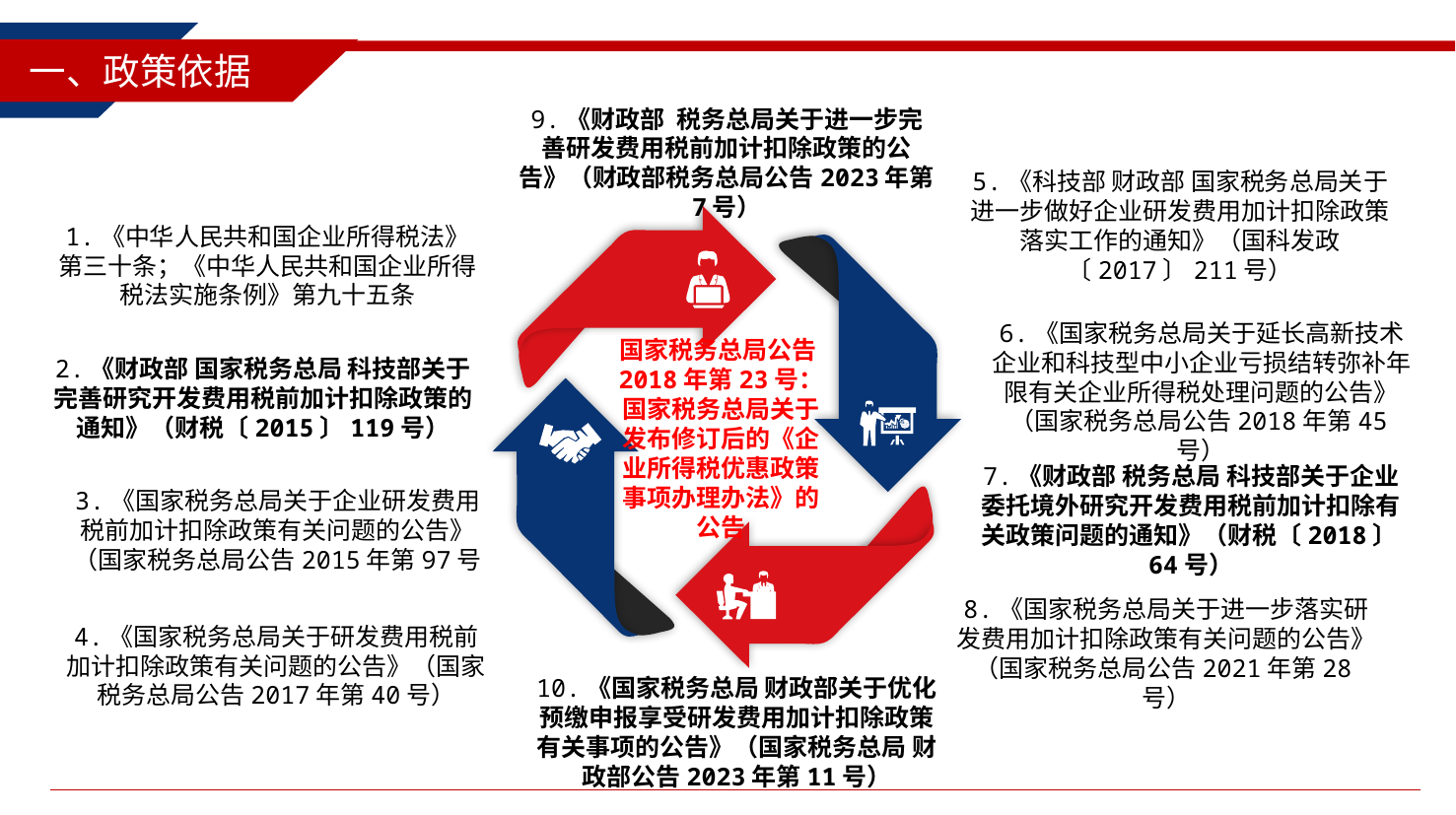

一、政策依据

9.《财政部 税务总局关于进一步完善研发费用税前加计扣除政策的公告》（财政部税务总局公告2023年第7号）
5.《科技部 财政部 国家税务总局关于进一步做好企业研发费用加计扣除政策落实工作的通知》（国科发政〔2017〕211号）

1.《中华人民共和国企业所得税法》第三十条；《中华人民共和国企业所得税法实施条例》第九十五条

6.《国家税务总局关于延长高新技术企业和科技型中小企业亏损结转弥补年限有关企业所得税处理问题的公告》（国家税务总局公告2018年第45号）
国家税务总局公告2018年第23号：国家税务总局关于发布修订后的《企业所得税优惠政策事项办理办法》的公告
2.《财政部 国家税务总局 科技部关于完善研究开发费用税前加计扣除政策的通知》（财税〔2015〕119号）

7.《财政部 税务总局 科技部关于企业委托境外研究开发费用税前加计扣除有关政策问题的通知》（财税〔2018〕64号）
3.《国家税务总局关于企业研发费用税前加计扣除政策有关问题的公告》（国家税务总局公告2015年第97号

8.《国家税务总局关于进一步落实研发费用加计扣除政策有关问题的公告》（国家税务总局公告2021年第28号）
4.《国家税务总局关于研发费用税前加计扣除政策有关问题的公告》（国家税务总局公告2017年第40号）
10.《国家税务总局 财政部关于优化预缴申报享受研发费用加计扣除政策有关事项的公告》（国家税务总局 财政部公告2023年第11号）